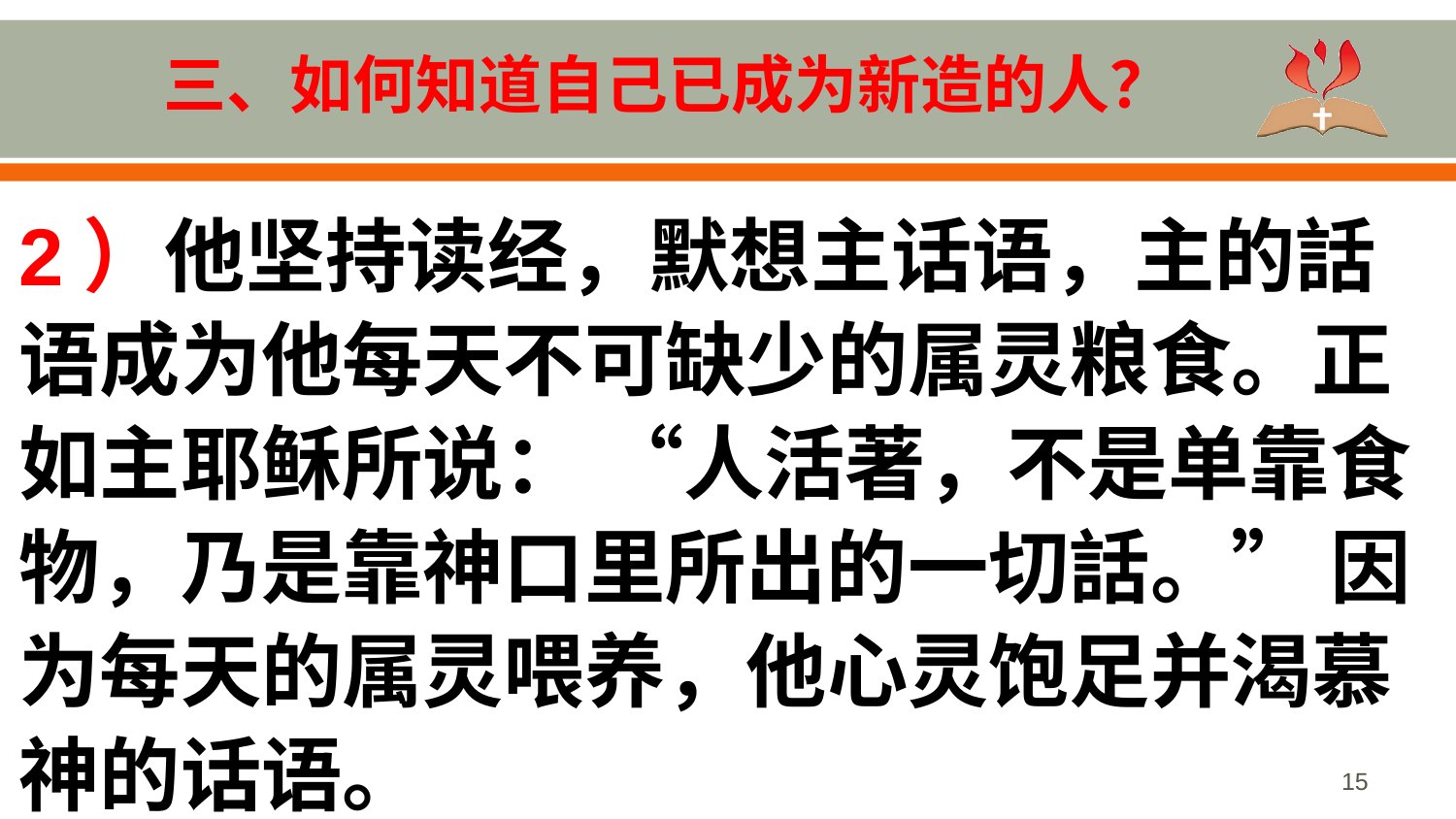

# 三、如何知道自己已成为新造的人？
2）他坚持读经，默想主话语，主的話语成为他每天不可缺少的属灵粮食。正如主耶稣所说： “人活著，不是单靠食物，乃是靠神口里所出的一切話。” 因为每天的属灵喂养，他心灵饱足并渴慕神的话语。

5）凡事蒙神喜悦，在一切善事上多结果子，他的生活必有好的见证，在他生命中能看出神改变生命的大能。其行事为人与蒙召的恩相称，与基督的福音相称。
15